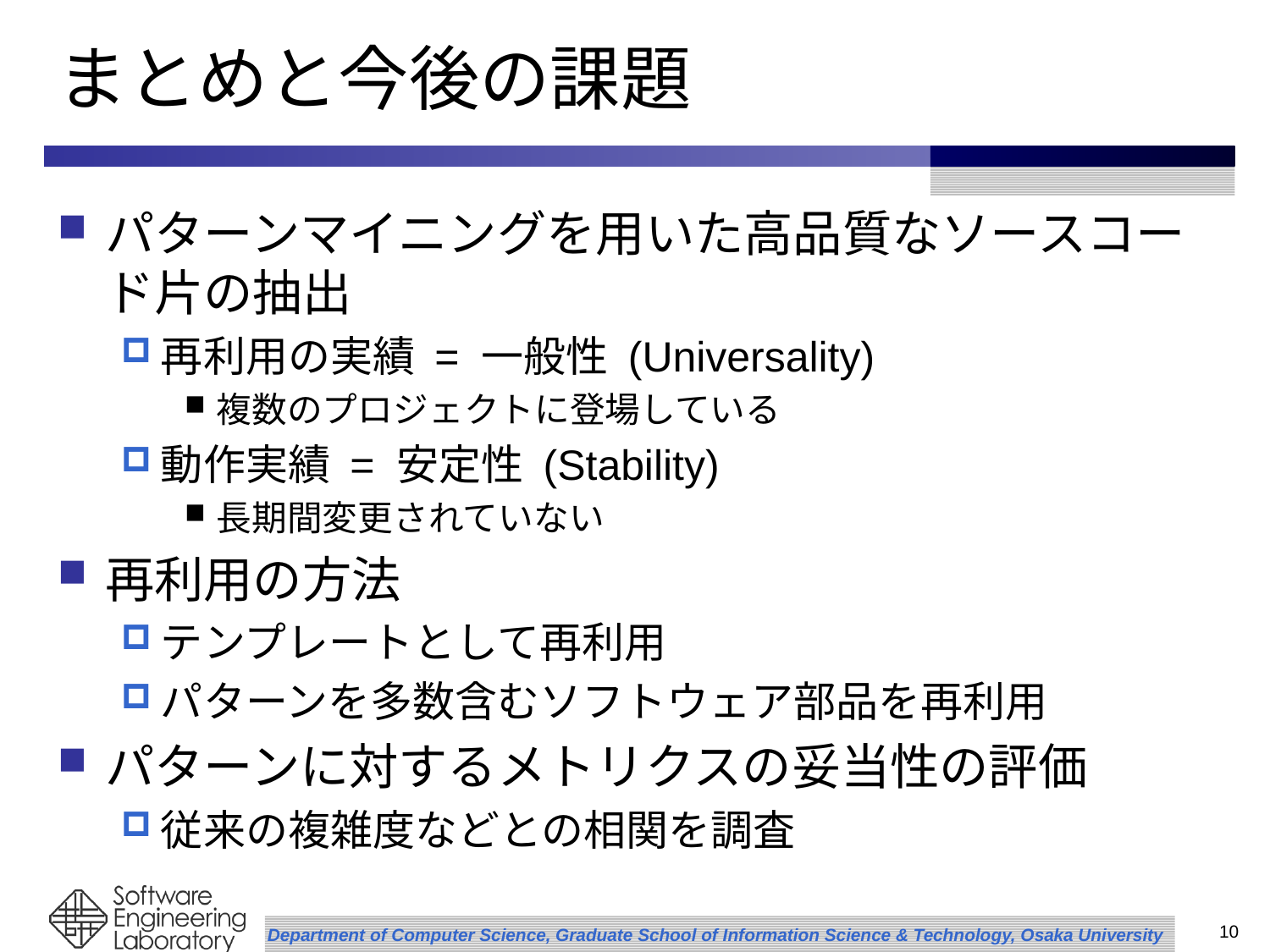

# まとめと今後の課題
パターンマイニングを用いた高品質なソースコード片の抽出
再利用の実績 = 一般性 (Universality)
複数のプロジェクトに登場している
動作実績 = 安定性 (Stability)
長期間変更されていない
再利用の方法
テンプレートとして再利用
パターンを多数含むソフトウェア部品を再利用
パターンに対するメトリクスの妥当性の評価
従来の複雑度などとの相関を調査
10